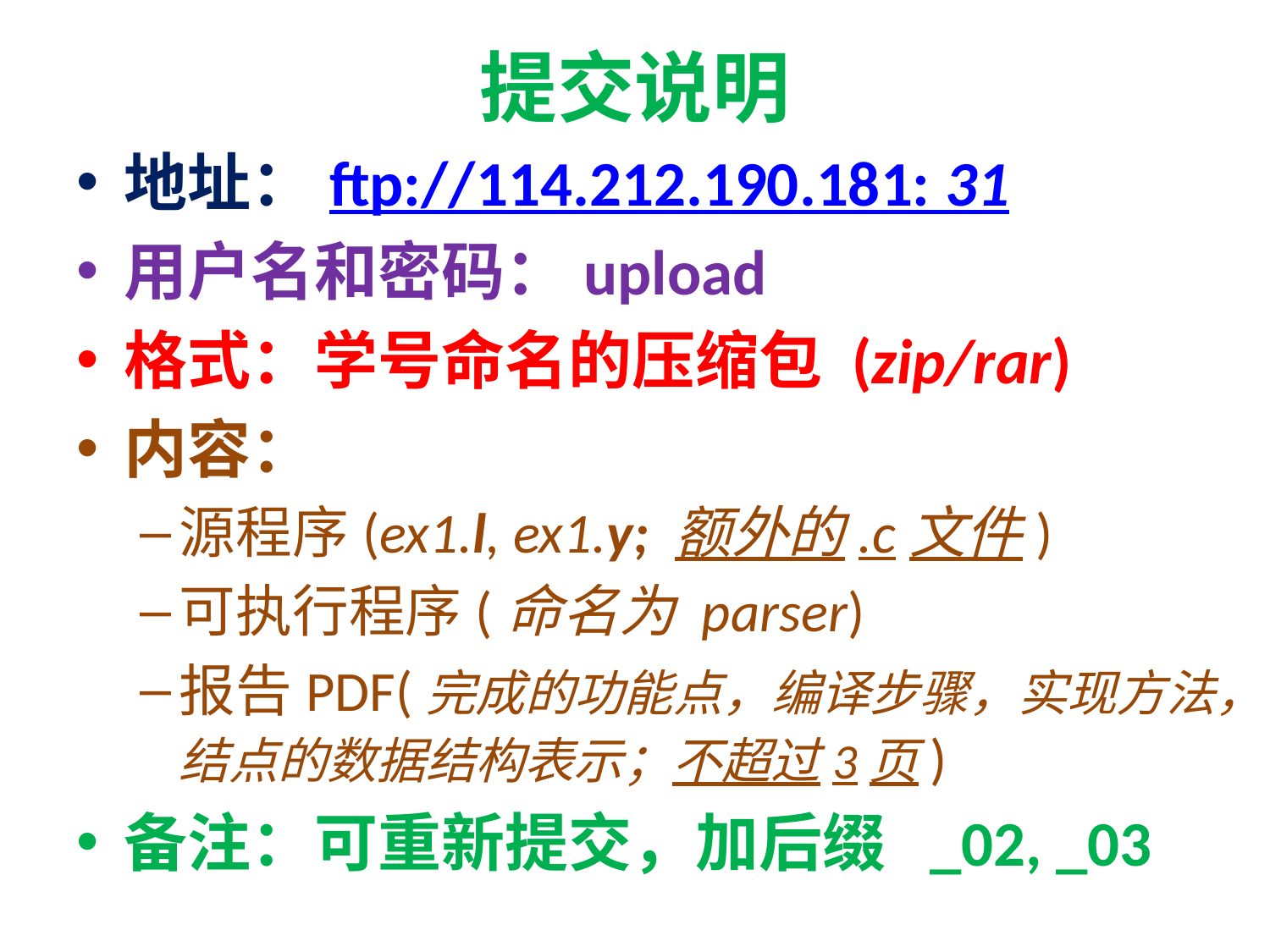

# 提交说明
地址：ftp://114.212.190.181: 31
用户名和密码：upload
格式：学号命名的压缩包 (zip/rar)
内容：
源程序(ex1.l, ex1.y; 额外的.c文件)
可执行程序(命名为 parser)
报告PDF(完成的功能点，编译步骤，实现方法，结点的数据结构表示；不超过3页)
备注：可重新提交，加后缀  _02, _03